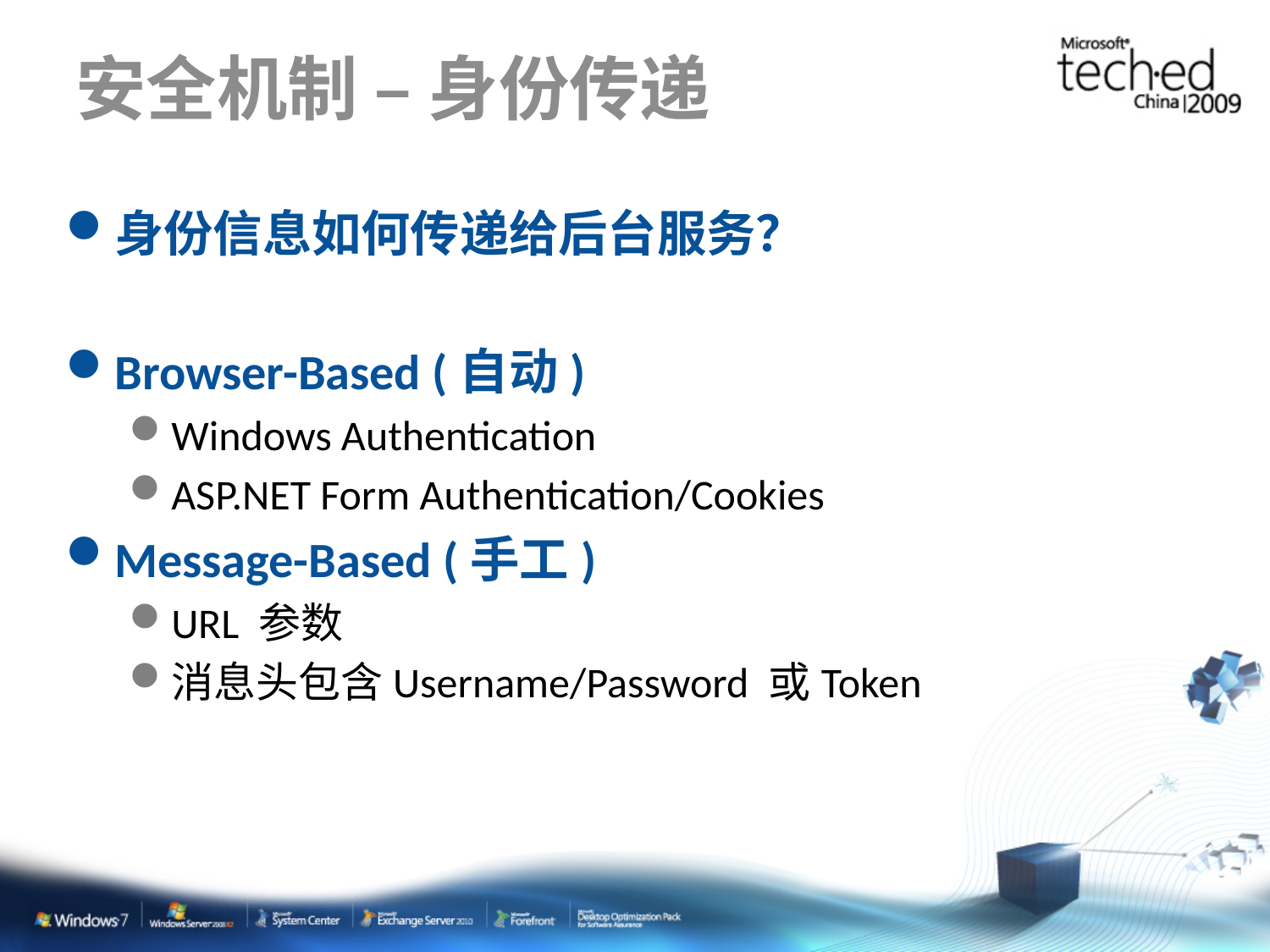

# 安全机制 – 身份传递
身份信息如何传递给后台服务？

Browser-Based (自动)
Windows Authentication
ASP.NET Form Authentication/Cookies
Message-Based (手工)
URL 参数
消息头包含Username/Password 或Token